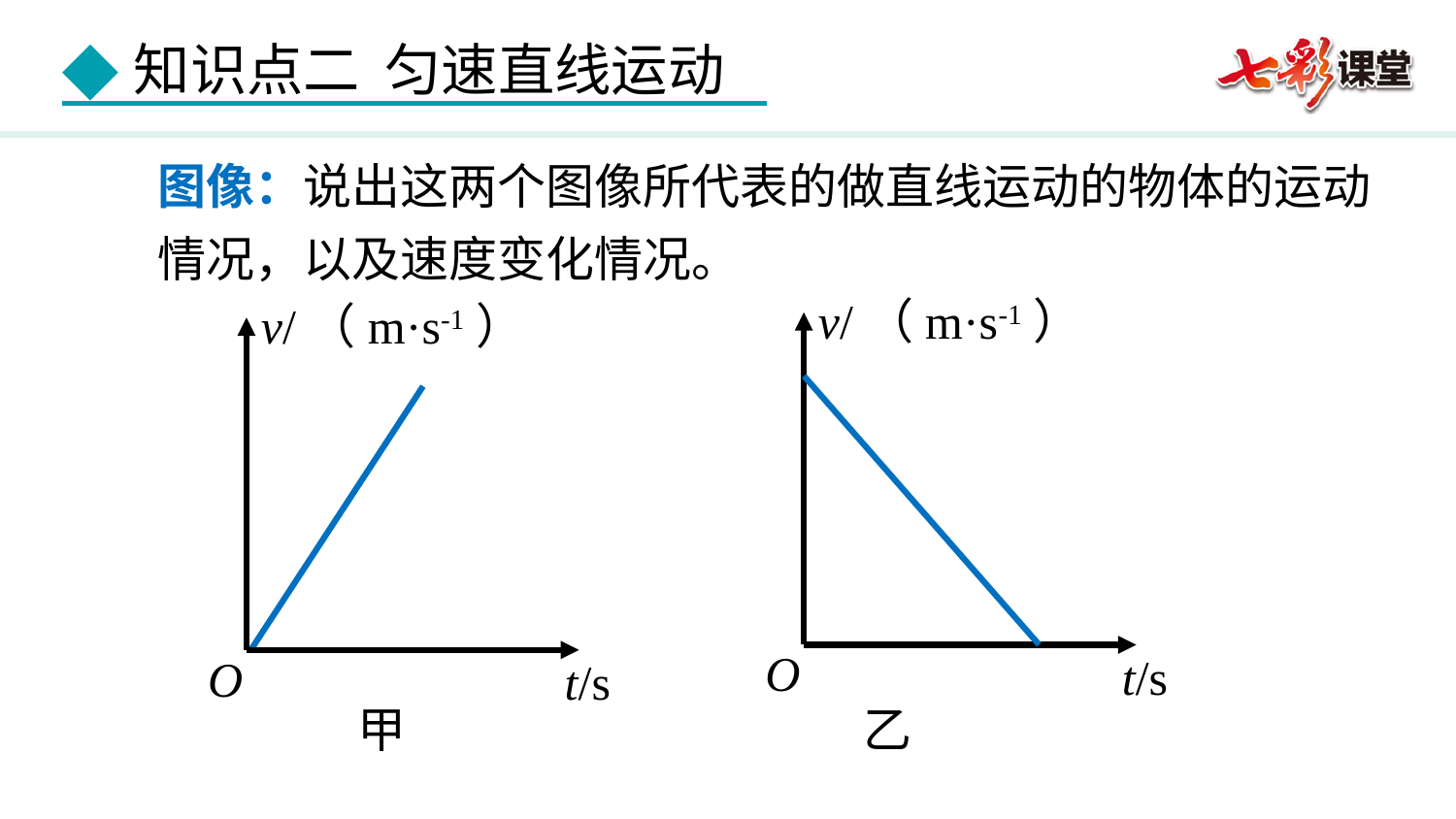

图像：说出这两个图像所代表的做直线运动的物体的运动情况，以及速度变化情况。
v/（m·s-1）
O
t/s
v/（m·s-1）
O
t/s
甲                                          乙